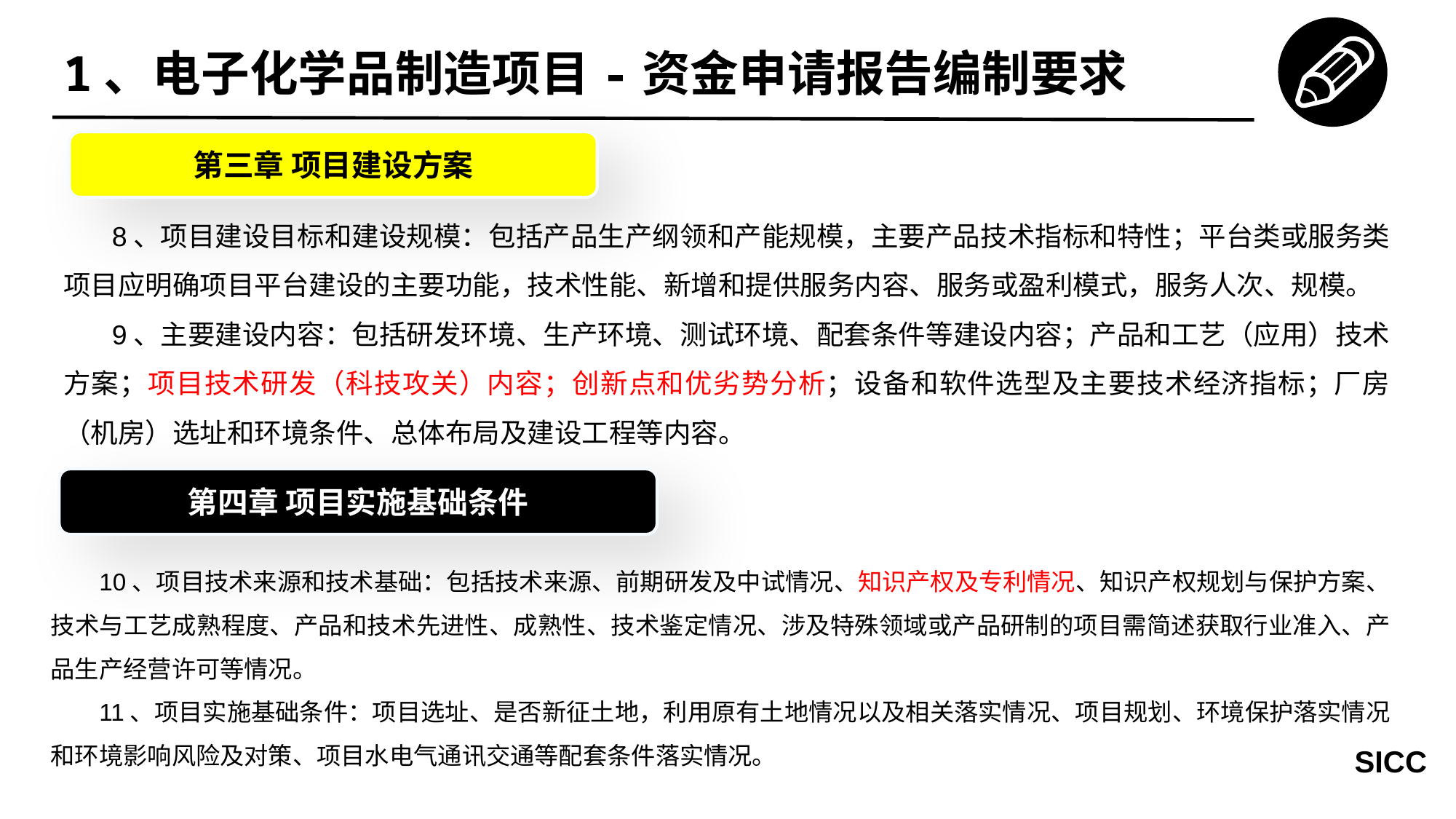

1、电子化学品制造项目-资金申请报告编制要求
第三章 项目建设方案
8、项目建设目标和建设规模：包括产品生产纲领和产能规模，主要产品技术指标和特性；平台类或服务类项目应明确项目平台建设的主要功能，技术性能、新增和提供服务内容、服务或盈利模式，服务人次、规模。
9、主要建设内容：包括研发环境、生产环境、测试环境、配套条件等建设内容；产品和工艺（应用）技术方案；项目技术研发（科技攻关）内容；创新点和优劣势分析；设备和软件选型及主要技术经济指标；厂房（机房）选址和环境条件、总体布局及建设工程等内容。
第四章 项目实施基础条件
10、项目技术来源和技术基础：包括技术来源、前期研发及中试情况、知识产权及专利情况、知识产权规划与保护方案、技术与工艺成熟程度、产品和技术先进性、成熟性、技术鉴定情况、涉及特殊领域或产品研制的项目需简述获取行业准入、产品生产经营许可等情况。
11、项目实施基础条件：项目选址、是否新征土地，利用原有土地情况以及相关落实情况、项目规划、环境保护落实情况和环境影响风险及对策、项目水电气通讯交通等配套条件落实情况。